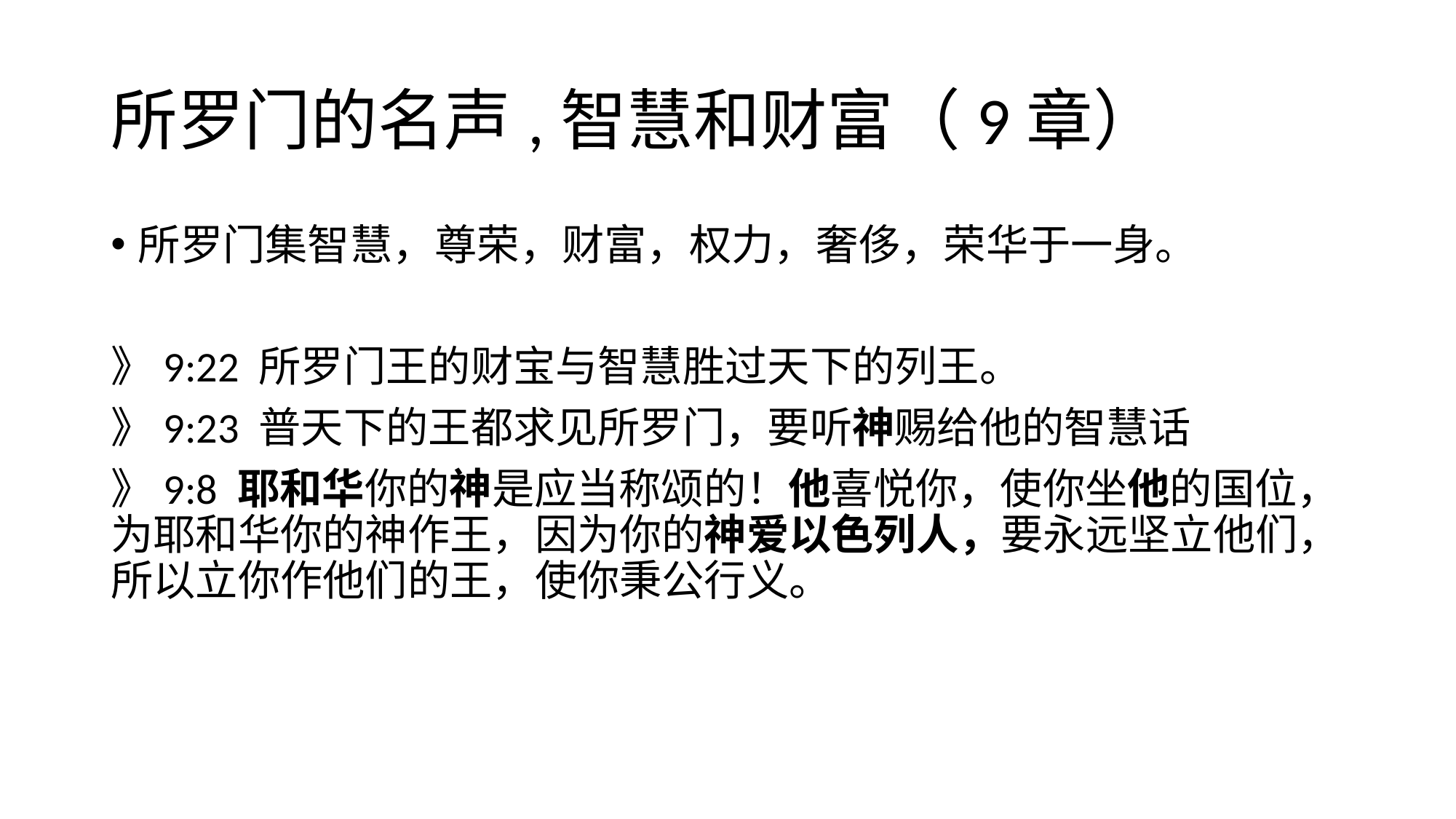

# 所罗门的名声,智慧和财富（9章）
所罗门集智慧，尊荣，财富，权力，奢侈，荣华于一身。

》9:22 所罗门王的财宝与智慧胜过天下的列王。
》9:23 普天下的王都求见所罗门，要听神赐给他的智慧话
》9:8 耶和华你的神是应当称颂的！他喜悦你，使你坐他的国位，为耶和华你的神作王，因为你的神爱以色列人，要永远坚立他们，所以立你作他们的王，使你秉公行义。